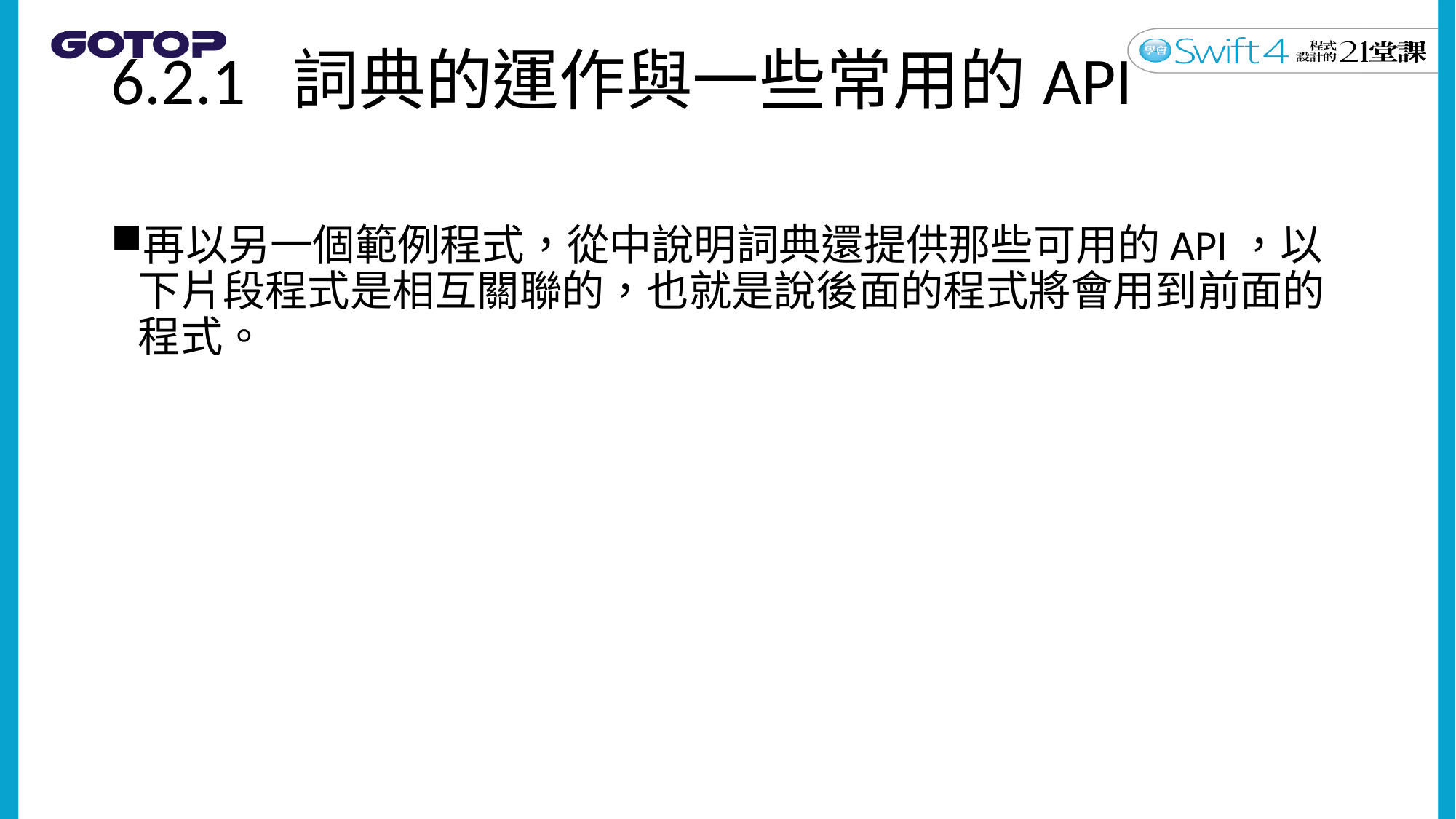

# 6.2.1  詞典的運作與一些常用的API
再以另一個範例程式，從中說明詞典還提供那些可用的API，以下片段程式是相互關聯的，也就是說後面的程式將會用到前面的程式。